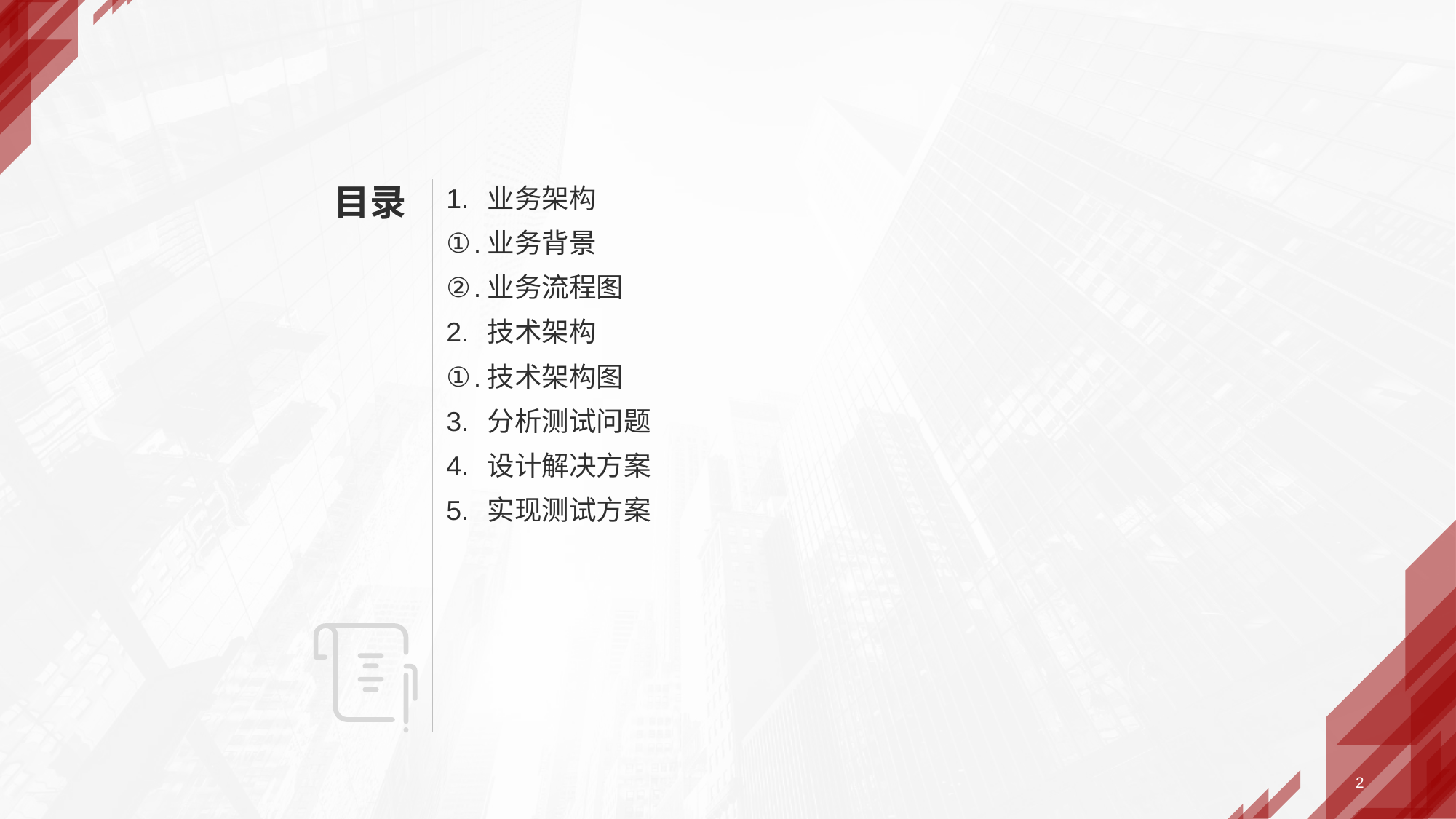

业务架构
业务背景
业务流程图
技术架构
技术架构图
分析测试问题
设计解决方案
实现测试方案

目录
2